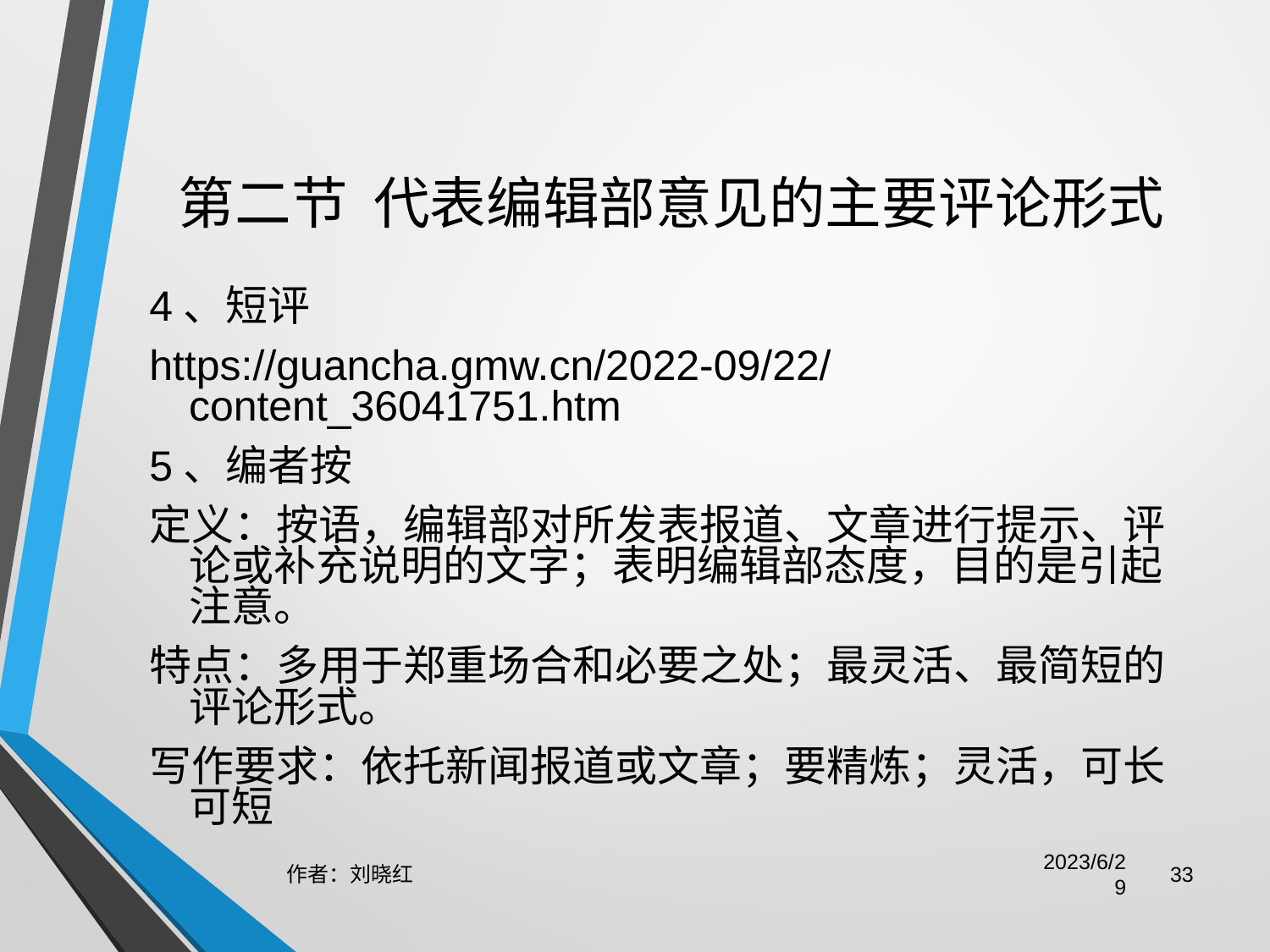

# 第二节  代表编辑部意见的主要评论形式
4、短评
https://guancha.gmw.cn/2022-09/22/content_36041751.htm
5、编者按
定义：按语，编辑部对所发表报道、文章进行提示、评论或补充说明的文字；表明编辑部态度，目的是引起注意。
特点：多用于郑重场合和必要之处；最灵活、最简短的评论形式。
写作要求：依托新闻报道或文章；要精炼；灵活，可长可短
作者：刘晓红
2023/6/29
33